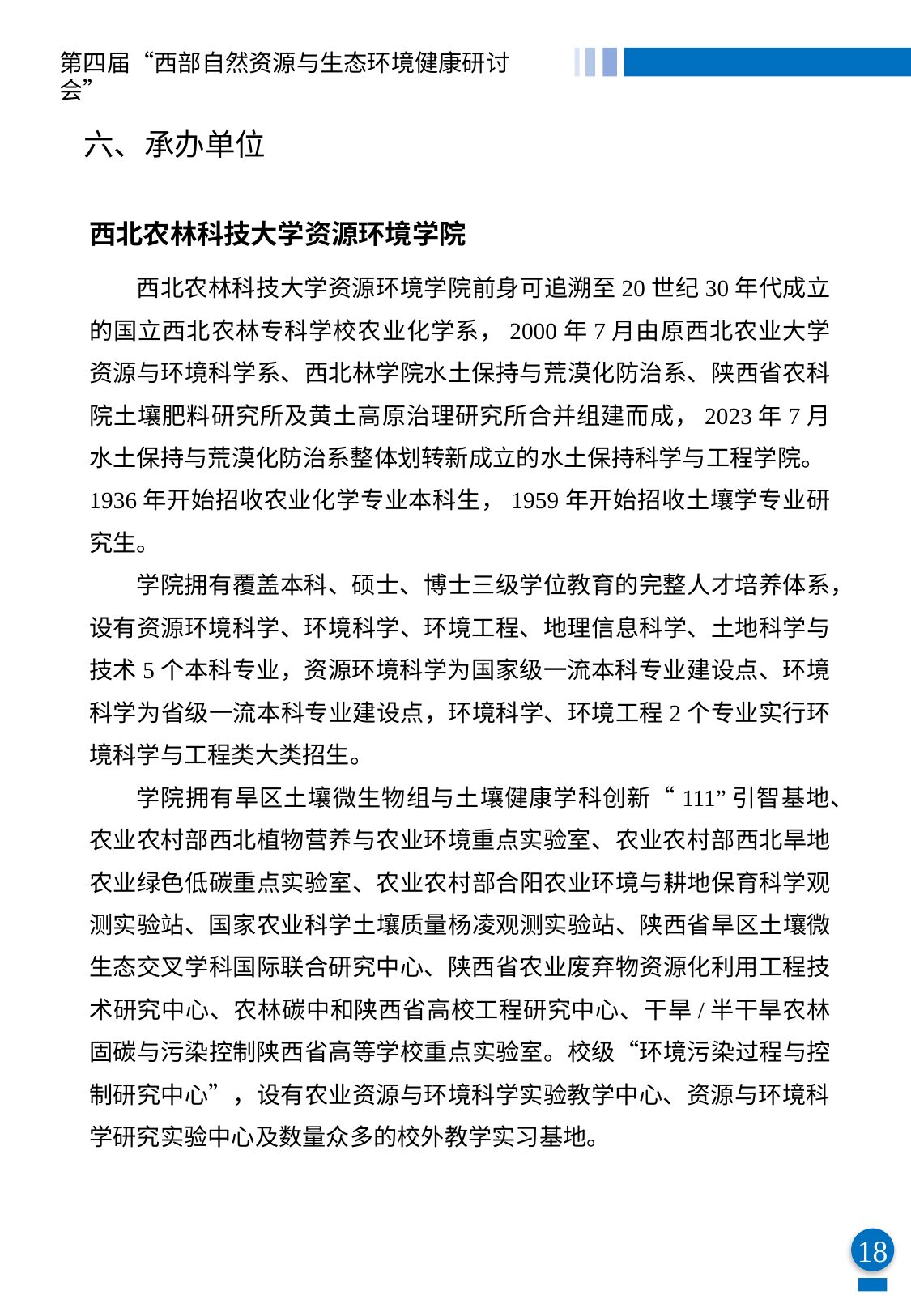

第四届“西部自然资源与生态环境健康研讨会”

六、承办单位

西北农林科技大学资源环境学院
西北农林科技大学资源环境学院前身可追溯至20世纪30年代成立的国立西北农林专科学校农业化学系，2000年7月由原西北农业大学资源与环境科学系、西北林学院水土保持与荒漠化防治系、陕西省农科院土壤肥料研究所及黄土高原治理研究所合并组建而成，2023年7月水土保持与荒漠化防治系整体划转新成立的水土保持科学与工程学院。1936年开始招收农业化学专业本科生，1959年开始招收土壤学专业研究生。
学院拥有覆盖本科、硕士、博士三级学位教育的完整人才培养体系，设有资源环境科学、环境科学、环境工程、地理信息科学、土地科学与技术5个本科专业，资源环境科学为国家级一流本科专业建设点、环境科学为省级一流本科专业建设点，环境科学、环境工程2个专业实行环境科学与工程类大类招生。
学院拥有旱区土壤微生物组与土壤健康学科创新“111”引智基地、农业农村部西北植物营养与农业环境重点实验室、农业农村部西北旱地农业绿色低碳重点实验室、农业农村部合阳农业环境与耕地保育科学观测实验站、国家农业科学土壤质量杨凌观测实验站、陕西省旱区土壤微生态交叉学科国际联合研究中心、陕西省农业废弃物资源化利用工程技术研究中心、农林碳中和陕西省高校工程研究中心、干旱/半干旱农林固碳与污染控制陕西省高等学校重点实验室。校级“环境污染过程与控制研究中心”，设有农业资源与环境科学实验教学中心、资源与环境科学研究实验中心及数量众多的校外教学实习基地。

18